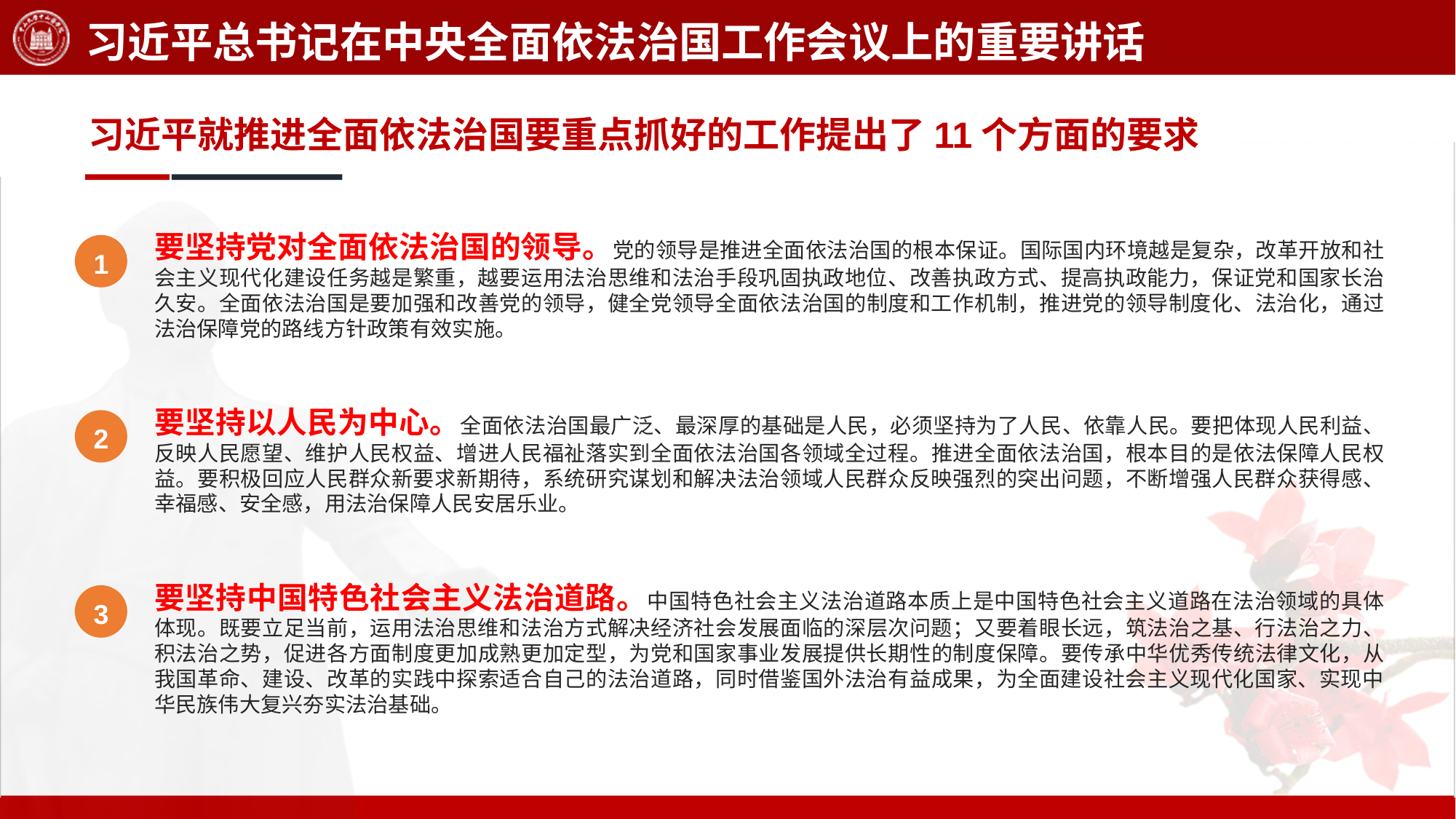

习近平总书记在中央全面依法治国工作会议上的重要讲话
习近平就推进全面依法治国要重点抓好的工作提出了11个方面的要求

要坚持党对全面依法治国的领导。党的领导是推进全面依法治国的根本保证。国际国内环境越是复杂，改革开放和社会主义现代化建设任务越是繁重，越要运用法治思维和法治手段巩固执政地位、改善执政方式、提高执政能力，保证党和国家长治久安。全面依法治国是要加强和改善党的领导，健全党领导全面依法治国的制度和工作机制，推进党的领导制度化、法治化，通过法治保障党的路线方针政策有效实施。
1
要坚持以人民为中心。全面依法治国最广泛、最深厚的基础是人民，必须坚持为了人民、依靠人民。要把体现人民利益、反映人民愿望、维护人民权益、增进人民福祉落实到全面依法治国各领域全过程。推进全面依法治国，根本目的是依法保障人民权益。要积极回应人民群众新要求新期待，系统研究谋划和解决法治领域人民群众反映强烈的突出问题，不断增强人民群众获得感、幸福感、安全感，用法治保障人民安居乐业。
2
要坚持中国特色社会主义法治道路。中国特色社会主义法治道路本质上是中国特色社会主义道路在法治领域的具体体现。既要立足当前，运用法治思维和法治方式解决经济社会发展面临的深层次问题；又要着眼长远，筑法治之基、行法治之力、积法治之势，促进各方面制度更加成熟更加定型，为党和国家事业发展提供长期性的制度保障。要传承中华优秀传统法律文化，从我国革命、建设、改革的实践中探索适合自己的法治道路，同时借鉴国外法治有益成果，为全面建设社会主义现代化国家、实现中华民族伟大复兴夯实法治基础。
3